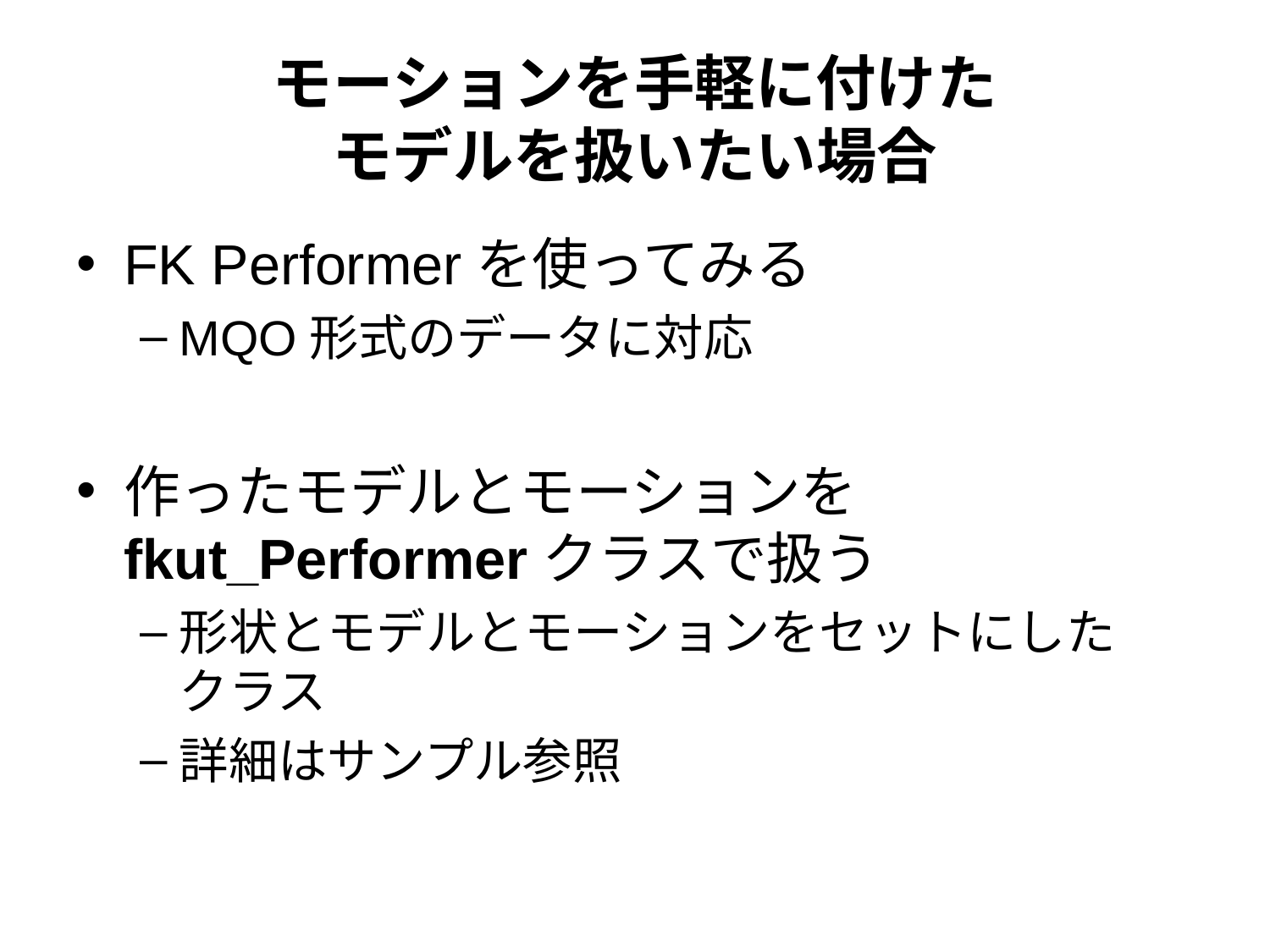

# モーションを手軽に付けた モデルを扱いたい場合
FK Performerを使ってみる
MQO形式のデータに対応

作ったモデルとモーションを
fkut_Performerクラスで扱う
形状とモデルとモーションをセットにした
クラス
詳細はサンプル参照